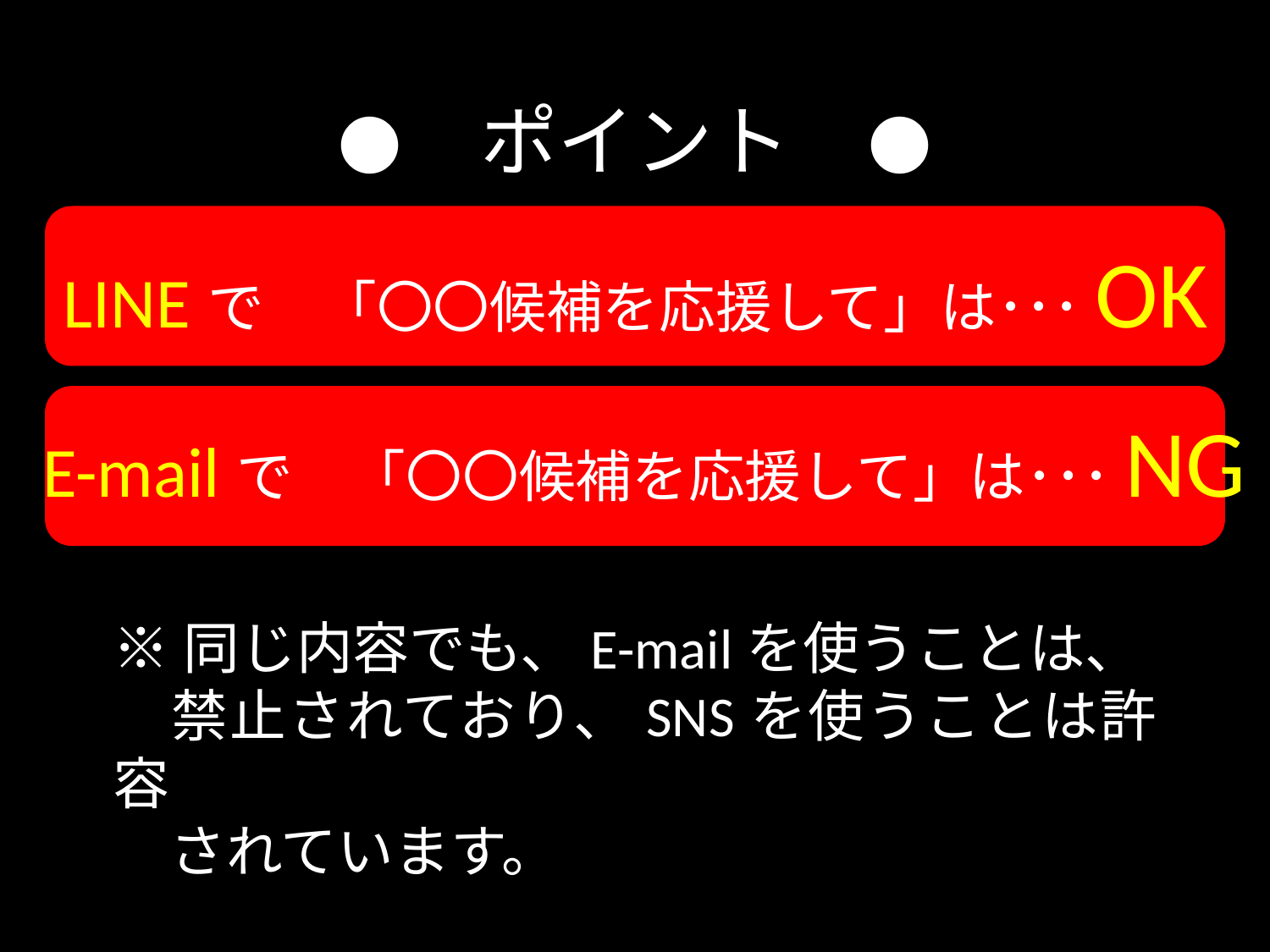

●　ポイント　●

LINEで　「〇〇候補を応援して」は･･･OK

E-mailで　「〇〇候補を応援して」は･･･NG
※同じ内容でも、E-mailを使うことは、
　禁止されており、SNSを使うことは許容
　されています。